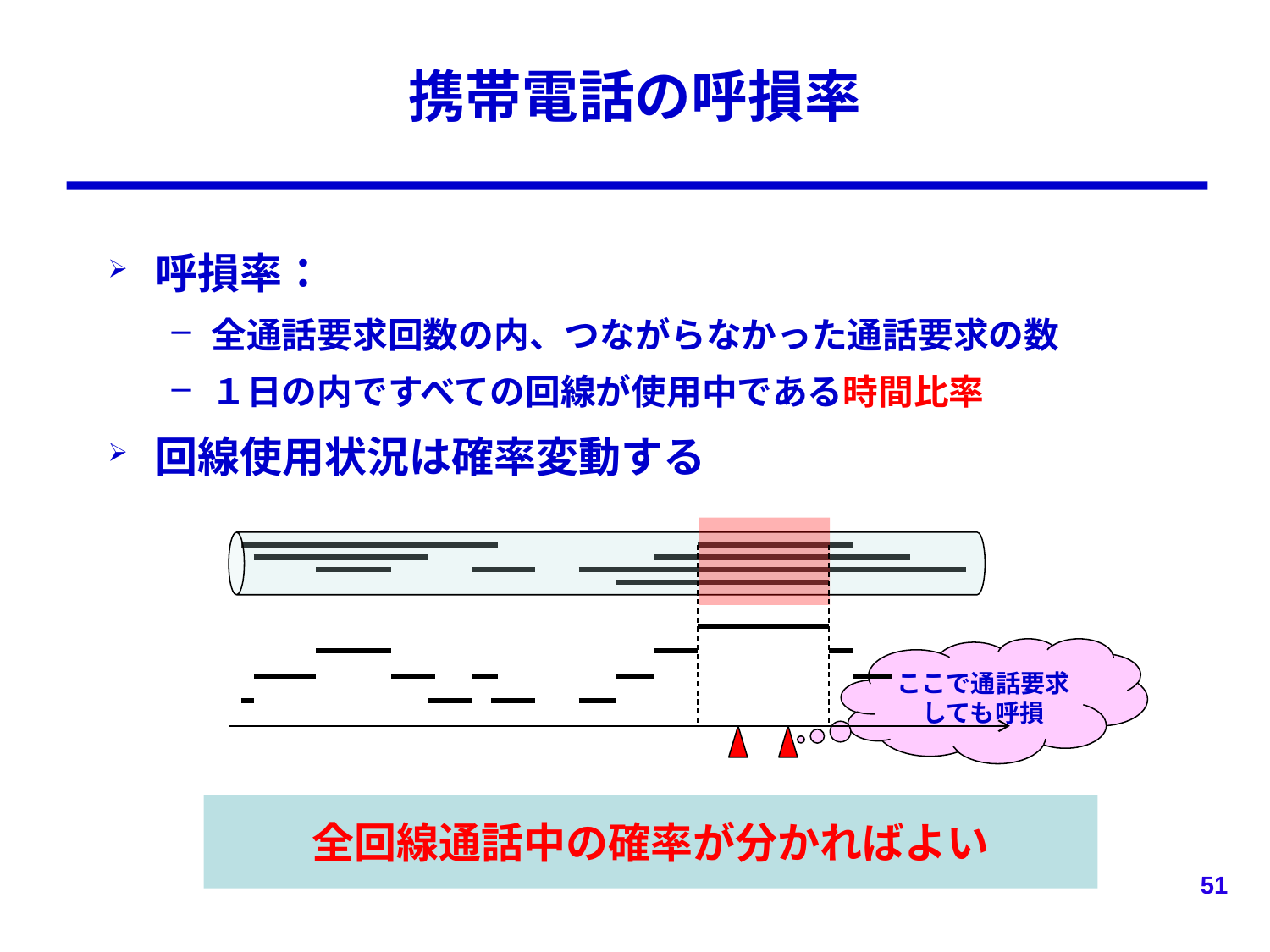

# 携帯電話の呼損率

呼損率：
全通話要求回数の内、つながらなかった通話要求の数
１日の内ですべての回線が使用中である時間比率
回線使用状況は確率変動する

ここで通話要求しても呼損

全回線通話中の確率が分かればよい
51